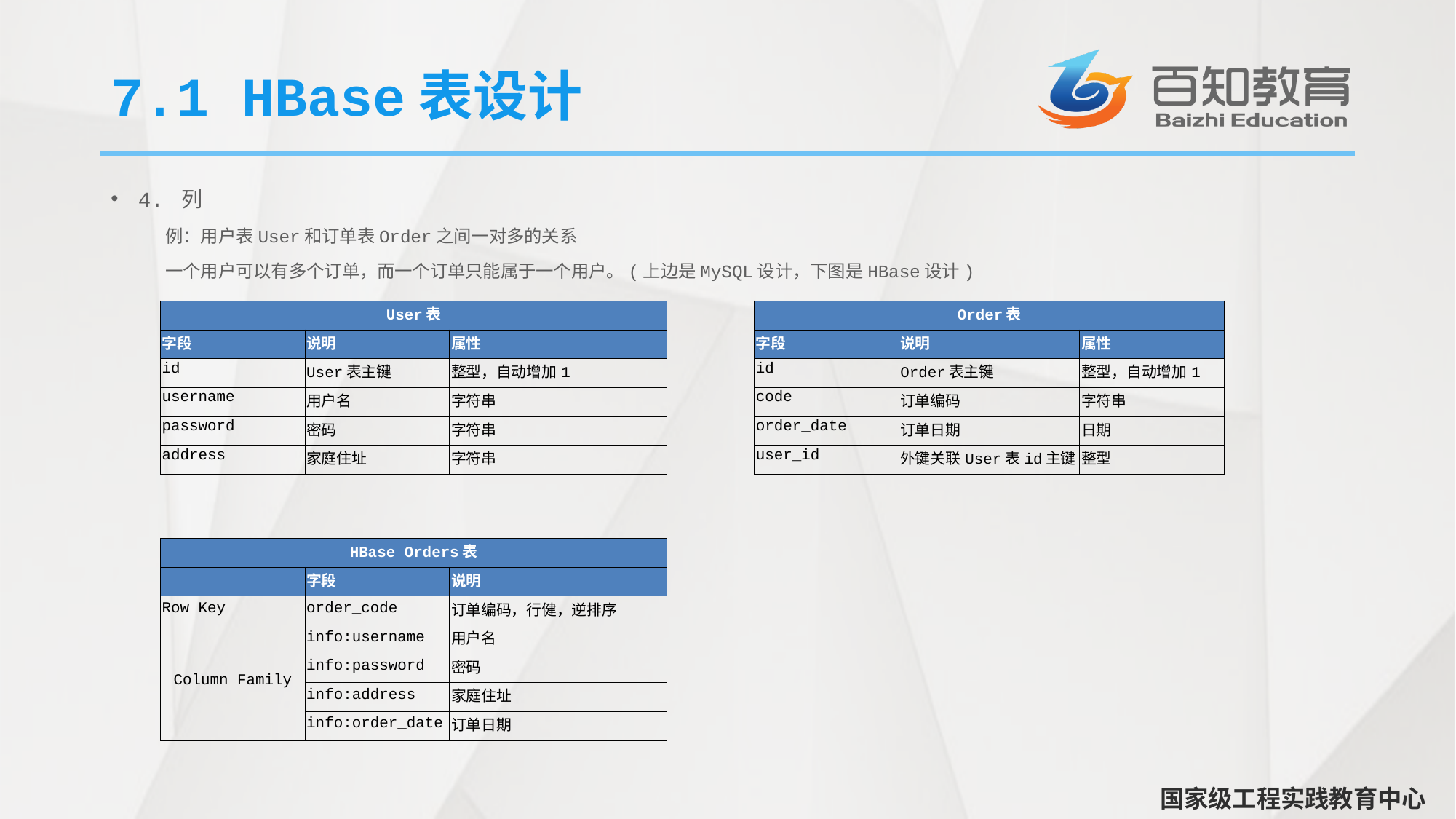

# 7.1 HBase表设计
4. 列
例：用户表User和订单表Order之间一对多的关系
一个用户可以有多个订单，而一个订单只能属于一个用户。(上边是MySQL设计，下图是HBase设计)

| User表 |  |  |
| --- | --- | --- |
| 字段 | 说明 | 属性 |
| id | User表主键 | 整型，自动增加1 |
| username | 用户名 | 字符串 |
| password | 密码 | 字符串 |
| address | 家庭住址 | 字符串 |
| Order表 |  |  |
| --- | --- | --- |
| 字段 | 说明 | 属性 |
| id | Order表主键 | 整型，自动增加1 |
| code | 订单编码 | 字符串 |
| order\_date | 订单日期 | 日期 |
| user\_id | 外键关联User表id主键 | 整型 |
| HBase Orders表 |  |  |
| --- | --- | --- |
|  | 字段 | 说明 |
| Row Key | order\_code | 订单编码，行健，逆排序 |
| Column Family | info:username | 用户名 |
|  | info:password | 密码 |
|  | info:address | 家庭住址 |
|  | info:order\_date | 订单日期 |